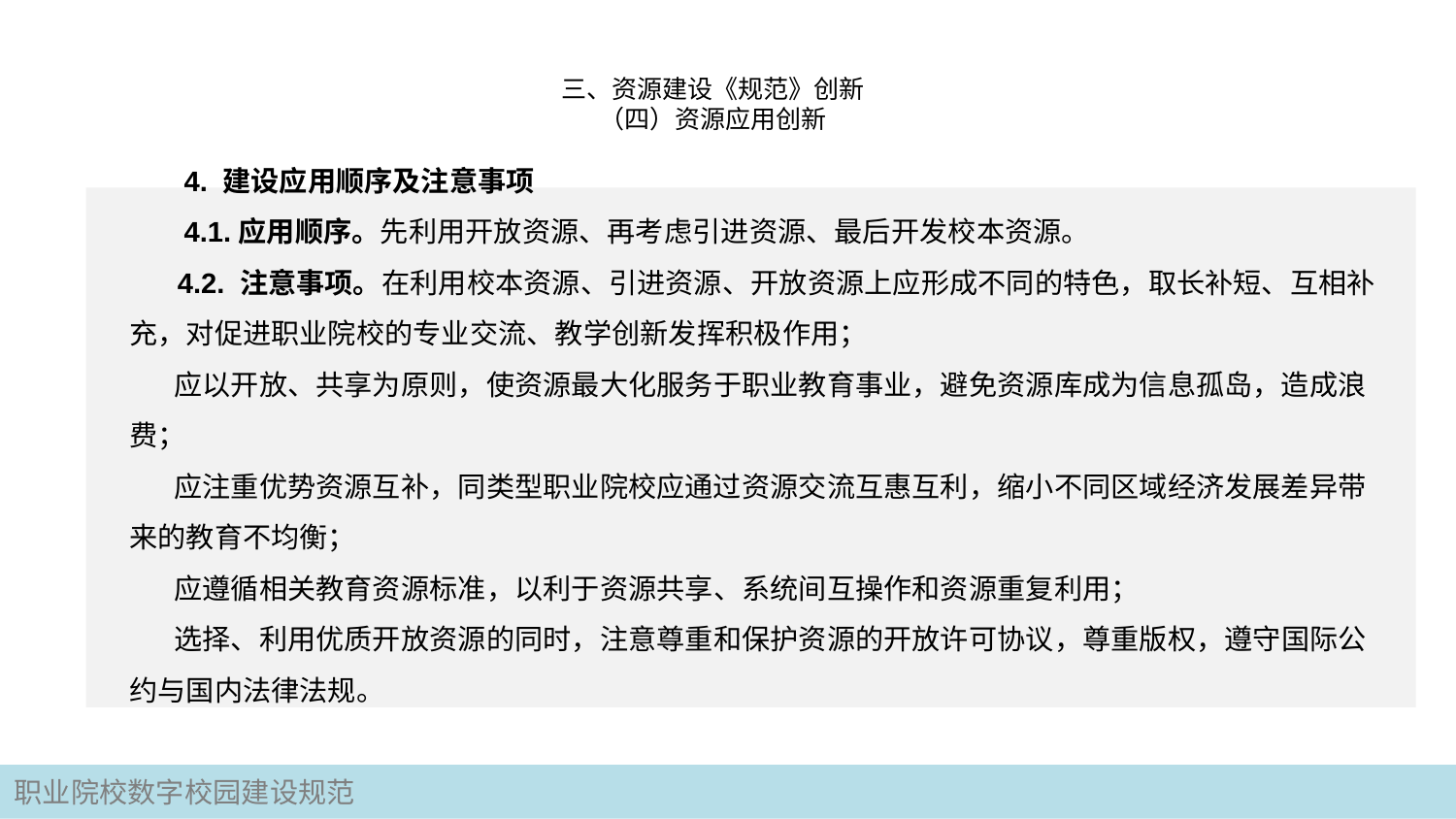

# 三、资源建设《规范》创新 （四）资源应用创新
4. 建设应用顺序及注意事项
4.1.应用顺序。先利用开放资源、再考虑引进资源、最后开发校本资源。
      4.2. 注意事项。在利用校本资源、引进资源、开放资源上应形成不同的特色，取长补短、互相补充，对促进职业院校的专业交流、教学创新发挥积极作用；
      应以开放、共享为原则，使资源最大化服务于职业教育事业，避免资源库成为信息孤岛，造成浪费；
      应注重优势资源互补，同类型职业院校应通过资源交流互惠互利，缩小不同区域经济发展差异带来的教育不均衡；
      应遵循相关教育资源标准，以利于资源共享、系统间互操作和资源重复利用；
      选择、利用优质开放资源的同时，注意尊重和保护资源的开放许可协议，尊重版权，遵守国际公约与国内法律法规。

职业院校数字校园建设规范